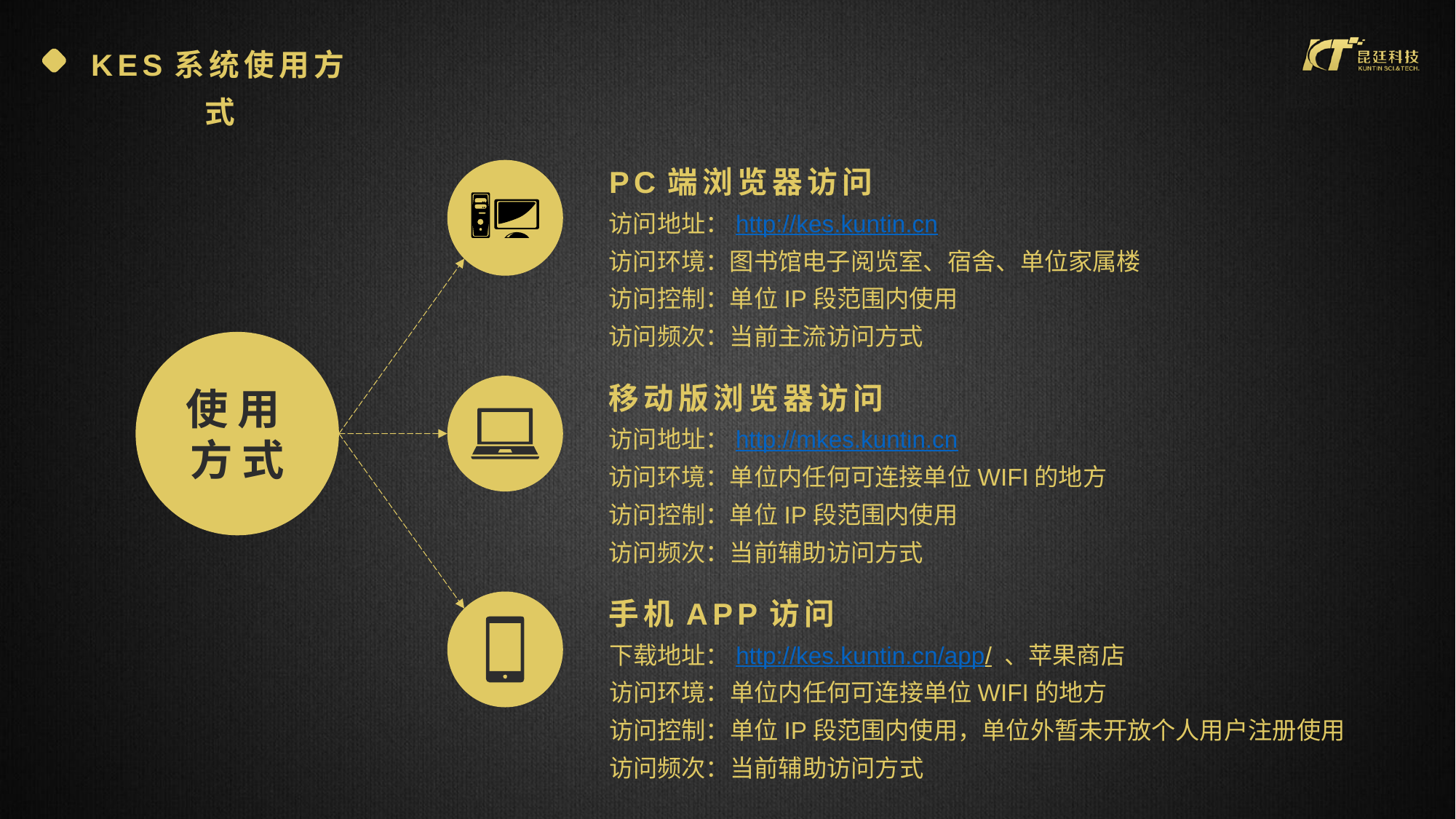

KES系统使用方式

PC端浏览器访问
访问地址：http://kes.kuntin.cn
访问环境：图书馆电子阅览室、宿舍、单位家属楼
访问控制：单位IP段范围内使用
访问频次：当前主流访问方式

使用方式
移动版浏览器访问
访问地址：http://mkes.kuntin.cn
访问环境：单位内任何可连接单位WIFI的地方
访问控制：单位IP段范围内使用
访问频次：当前辅助访问方式

手机APP访问
下载地址：http://kes.kuntin.cn/app/ 、苹果商店
访问环境：单位内任何可连接单位WIFI的地方
访问控制：单位IP段范围内使用，单位外暂未开放个人用户注册使用
访问频次：当前辅助访问方式